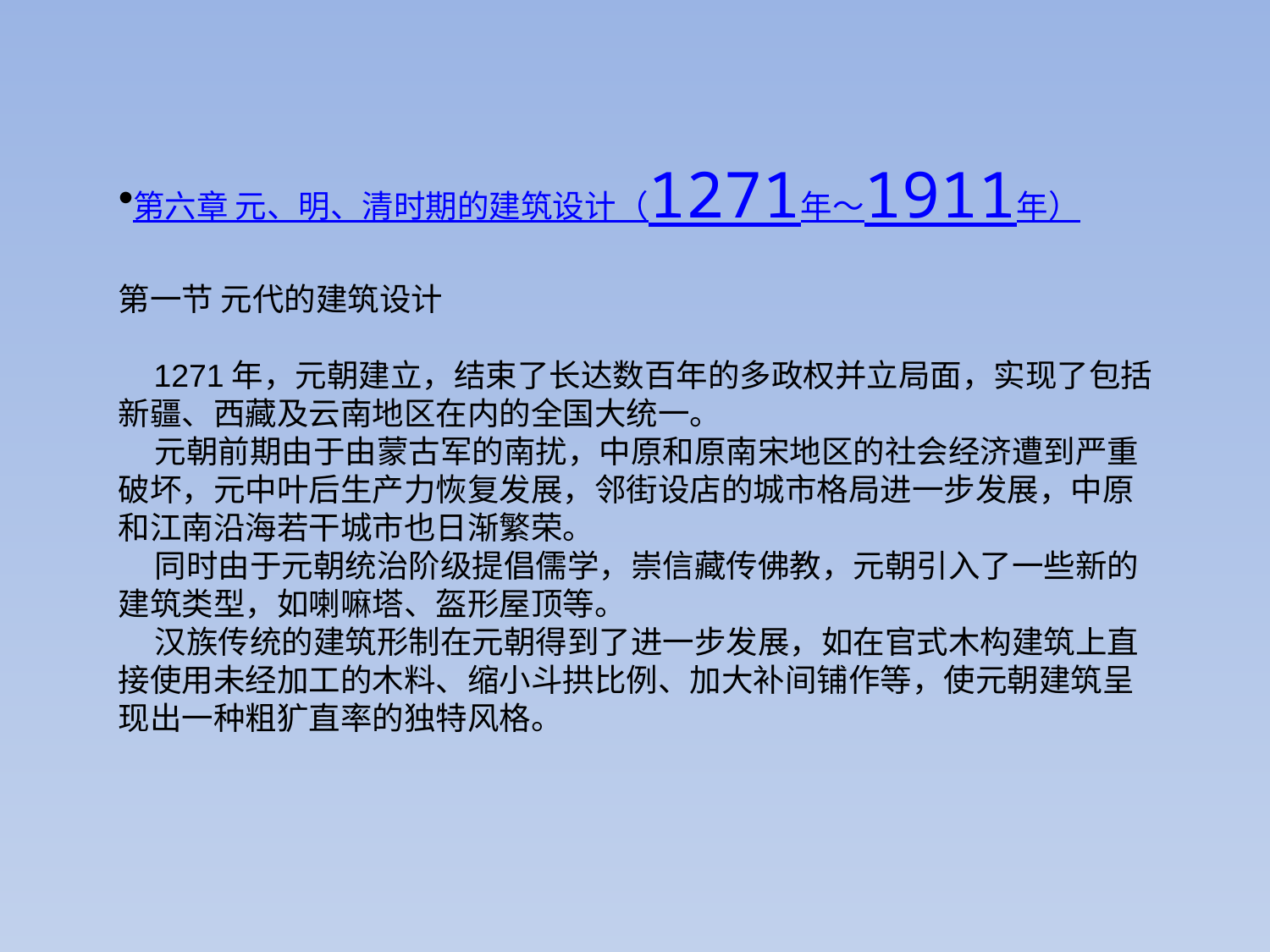

第六章 元、明、清时期的建筑设计（1271年～1911年）

第一节 元代的建筑设计

    1271年，元朝建立，结束了长达数百年的多政权并立局面，实现了包括新疆、西藏及云南地区在内的全国大统一。
    元朝前期由于由蒙古军的南扰，中原和原南宋地区的社会经济遭到严重破坏，元中叶后生产力恢复发展，邻街设店的城市格局进一步发展，中原和江南沿海若干城市也日渐繁荣。
    同时由于元朝统治阶级提倡儒学，崇信藏传佛教，元朝引入了一些新的建筑类型，如喇嘛塔、盔形屋顶等。
    汉族传统的建筑形制在元朝得到了进一步发展，如在官式木构建筑上直接使用未经加工的木料、缩小斗拱比例、加大补间铺作等，使元朝建筑呈现出一种粗犷直率的独特风格。